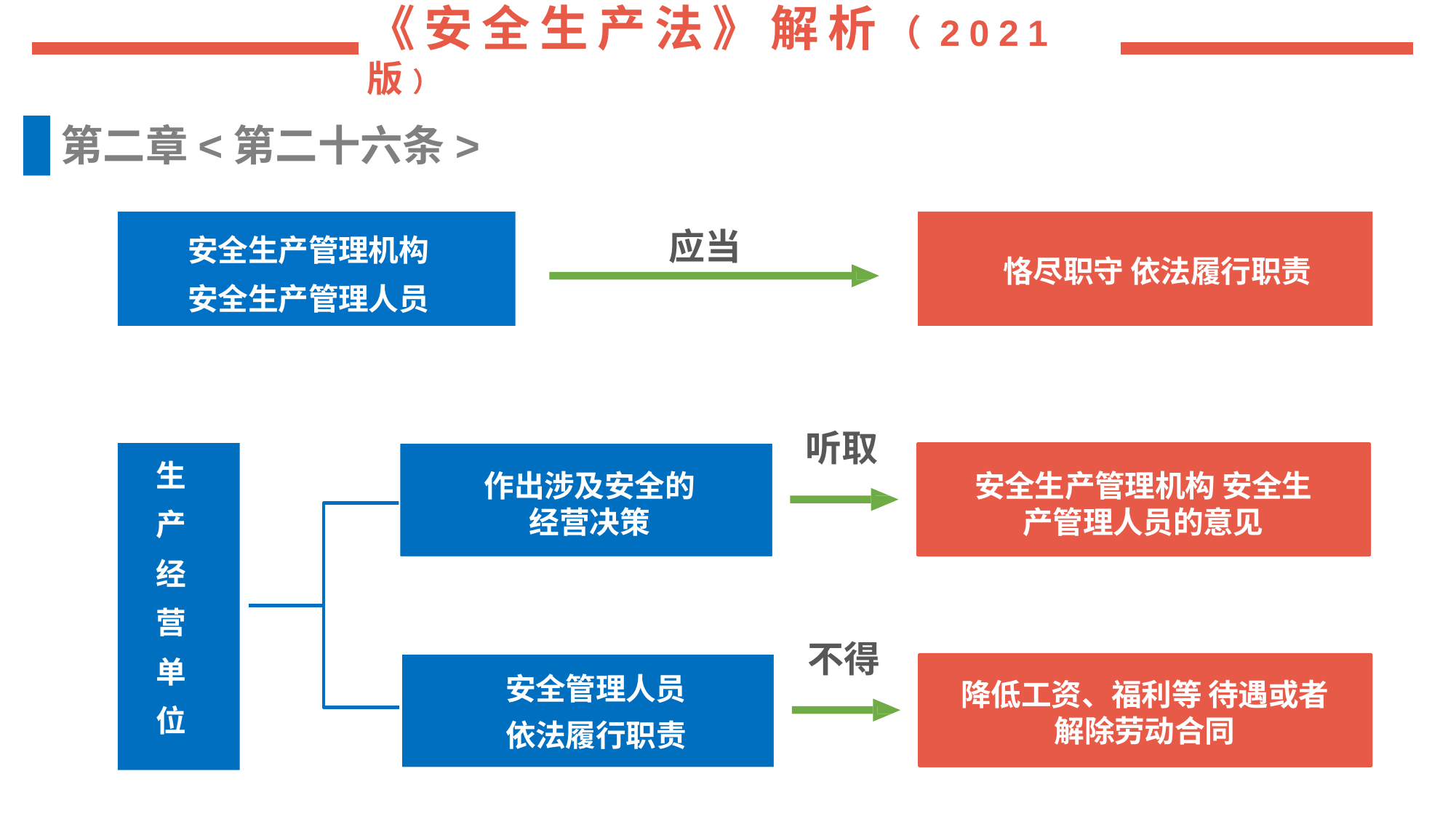

第二章<第二十六条>

安全生产管理机构 安全生产管理人员
应当
恪尽职守 依法履行职责

听取

生 产 经 营 单 位
安全生产管理机构 安全生产管理人员的意见

不得

安全管理人员
依法履行职责
降低工资、福利等 待遇或者解除劳动合同

作出涉及安全的
经营决策